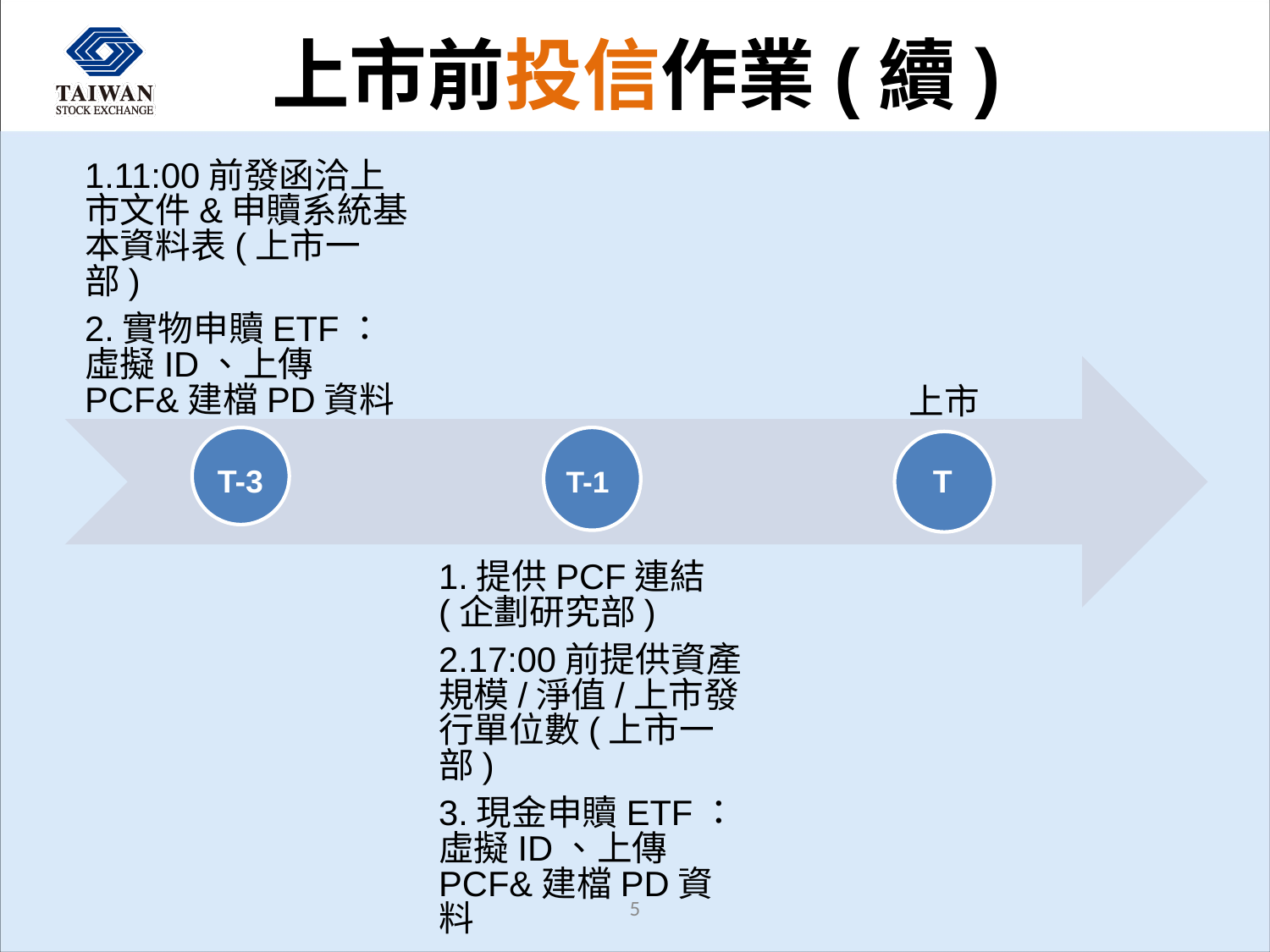

# 上市前投信作業(續)
1.11:00前發函洽上市文件&申贖系統基本資料表(上市一部)
2.實物申贖ETF：虛擬ID、上傳PCF&建檔PD資料
1.提供PCF連結(企劃研究部)
2.17:00前提供資產規模/淨值/上市發行單位數(上市一部)
3.現金申贖ETF：虛擬ID、上傳PCF&建檔PD資料
上市
T-3
T
T-1
5